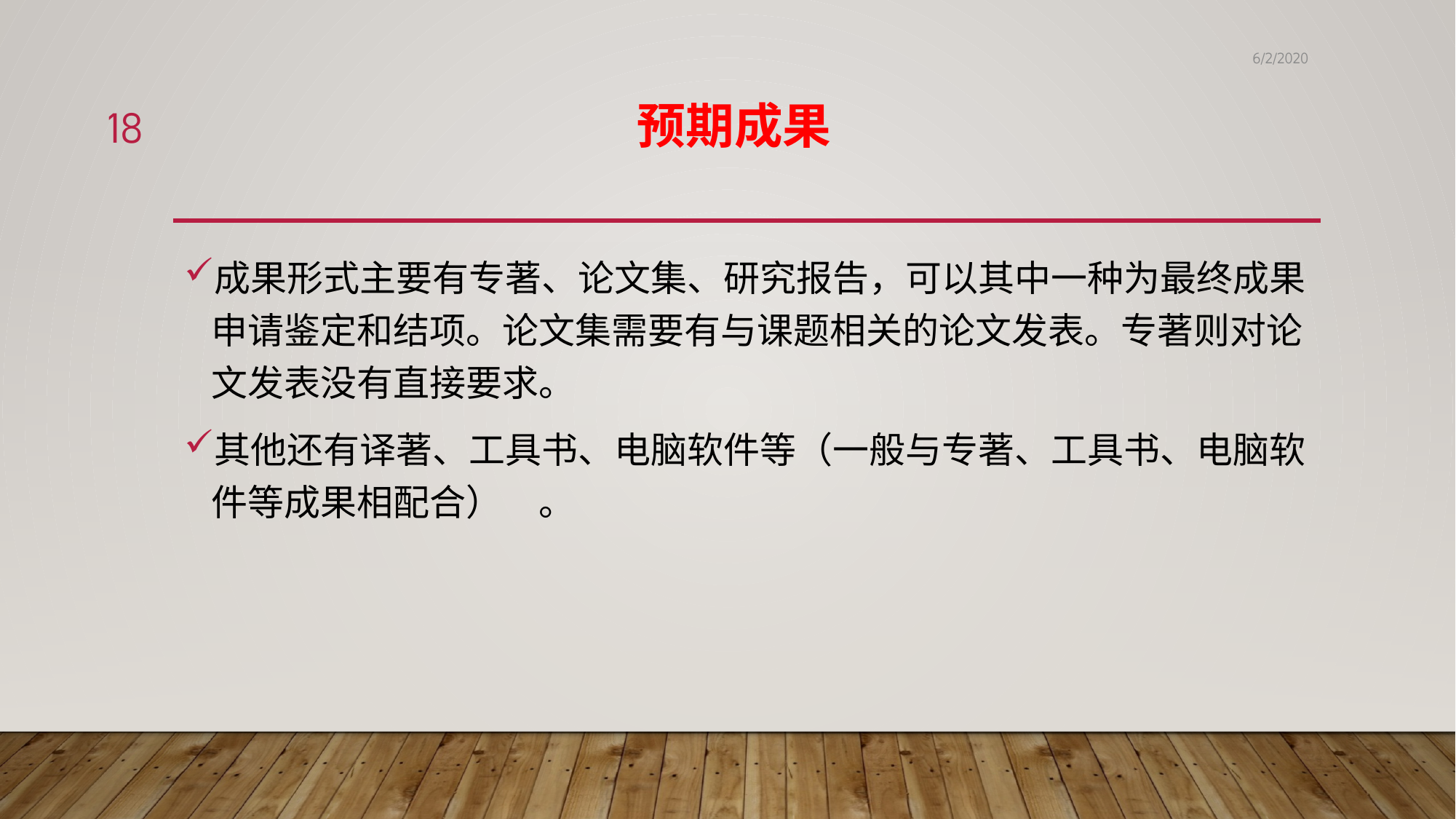

6/2/2020
18
# 预期成果
成果形式主要有专著、论文集、研究报告，可以其中一种为最终成果申请鉴定和结项。论文集需要有与课题相关的论文发表。专著则对论文发表没有直接要求。
其他还有译著、工具书、电脑软件等（一般与专著、工具书、电脑软件等成果相配合）	。